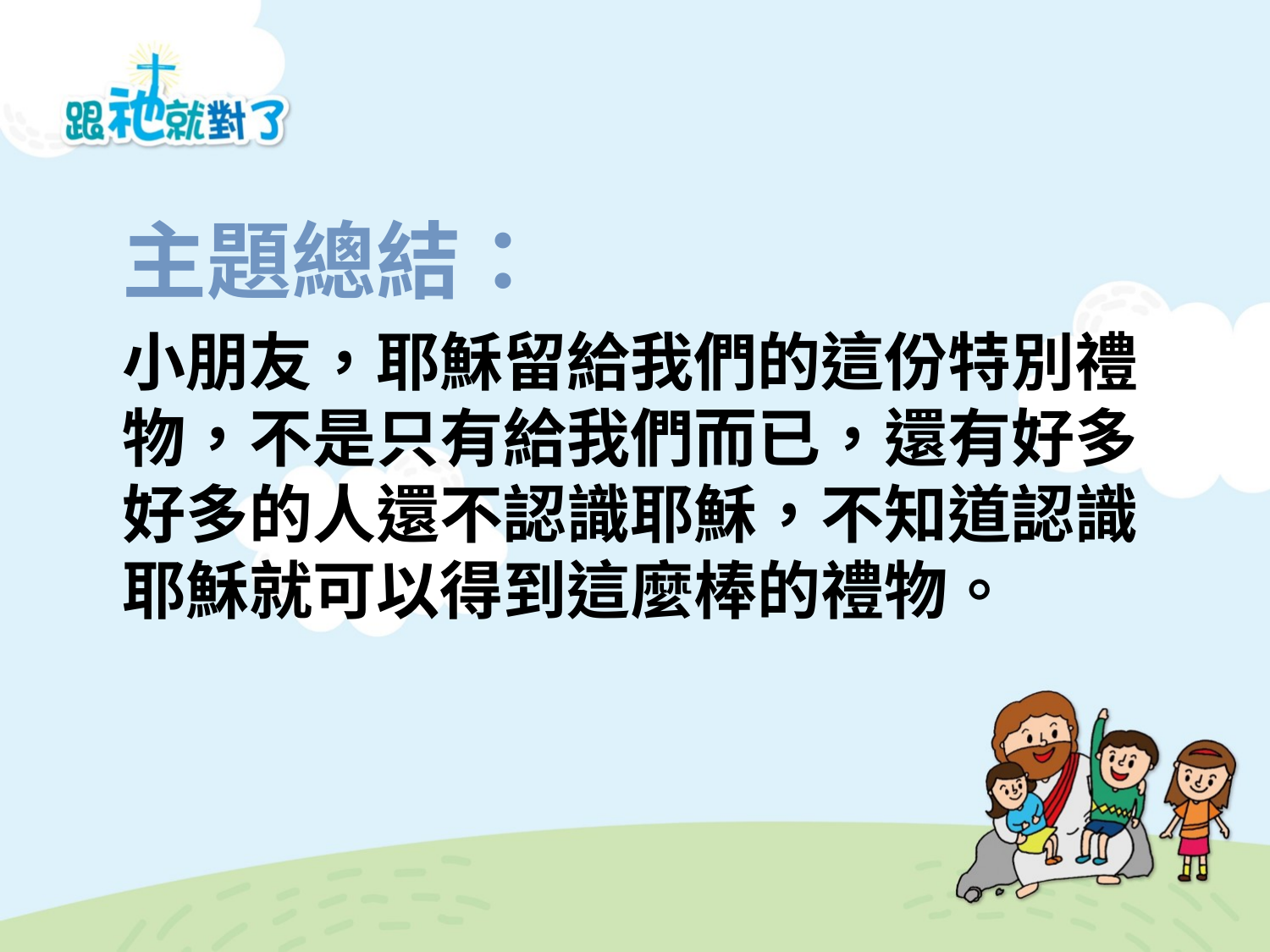

主題總結：
小朋友，耶穌留給我們的這份特別禮物，不是只有給我們而已，還有好多好多的人還不認識耶穌，不知道認識耶穌就可以得到這麼棒的禮物。